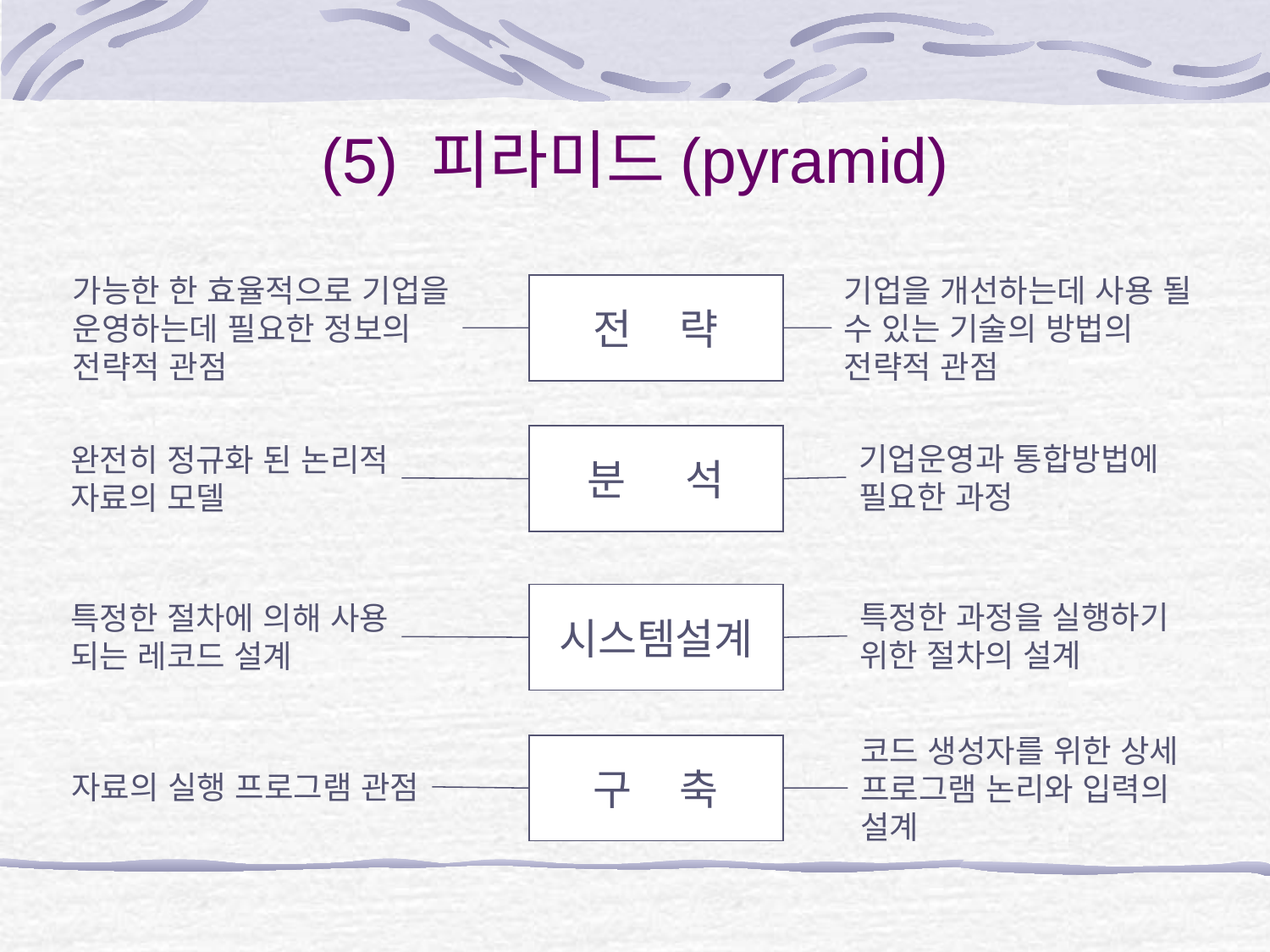

# (5) 피라미드(pyramid)
가능한 한 효율적으로 기업을
운영하는데 필요한 정보의
전략적 관점
기업을 개선하는데 사용 될
수 있는 기술의 방법의
전략적 관점
전    략
분     석
기업운영과 통합방법에
필요한 과정
완전히 정규화 된 논리적
자료의 모델
시스템설계
특정한 과정을 실행하기
위한 절차의 설계
특정한 절차에 의해 사용
되는 레코드 설계
코드 생성자를 위한 상세
프로그램 논리와 입력의
설계
구    축
자료의 실행 프로그램 관점